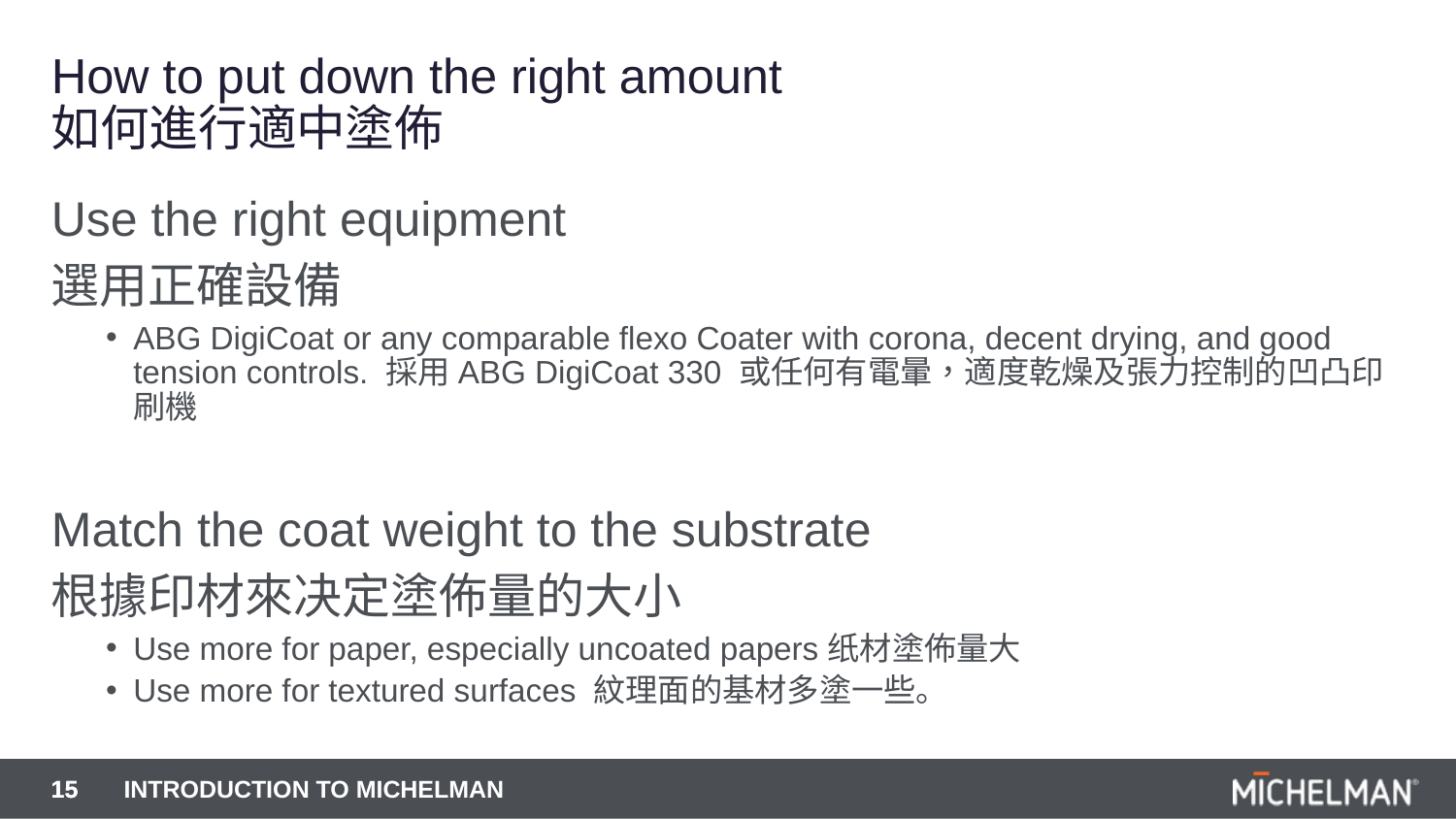

# How to put down the right amount 如何進行適中塗佈
Use the right equipment
選用正確設備
ABG DigiCoat or any comparable flexo Coater with corona, decent drying, and good tension controls. 採用ABG DigiCoat 330 或任何有電暈，適度乾燥及張力控制的凹凸印刷機

Match the coat weight to the substrate
根據印材來决定塗佈量的大小
Use more for paper, especially uncoated papers纸材塗佈量大
Use more for textured surfaces 紋理面的基材多塗一些。
15
15
Introduction to Michelman